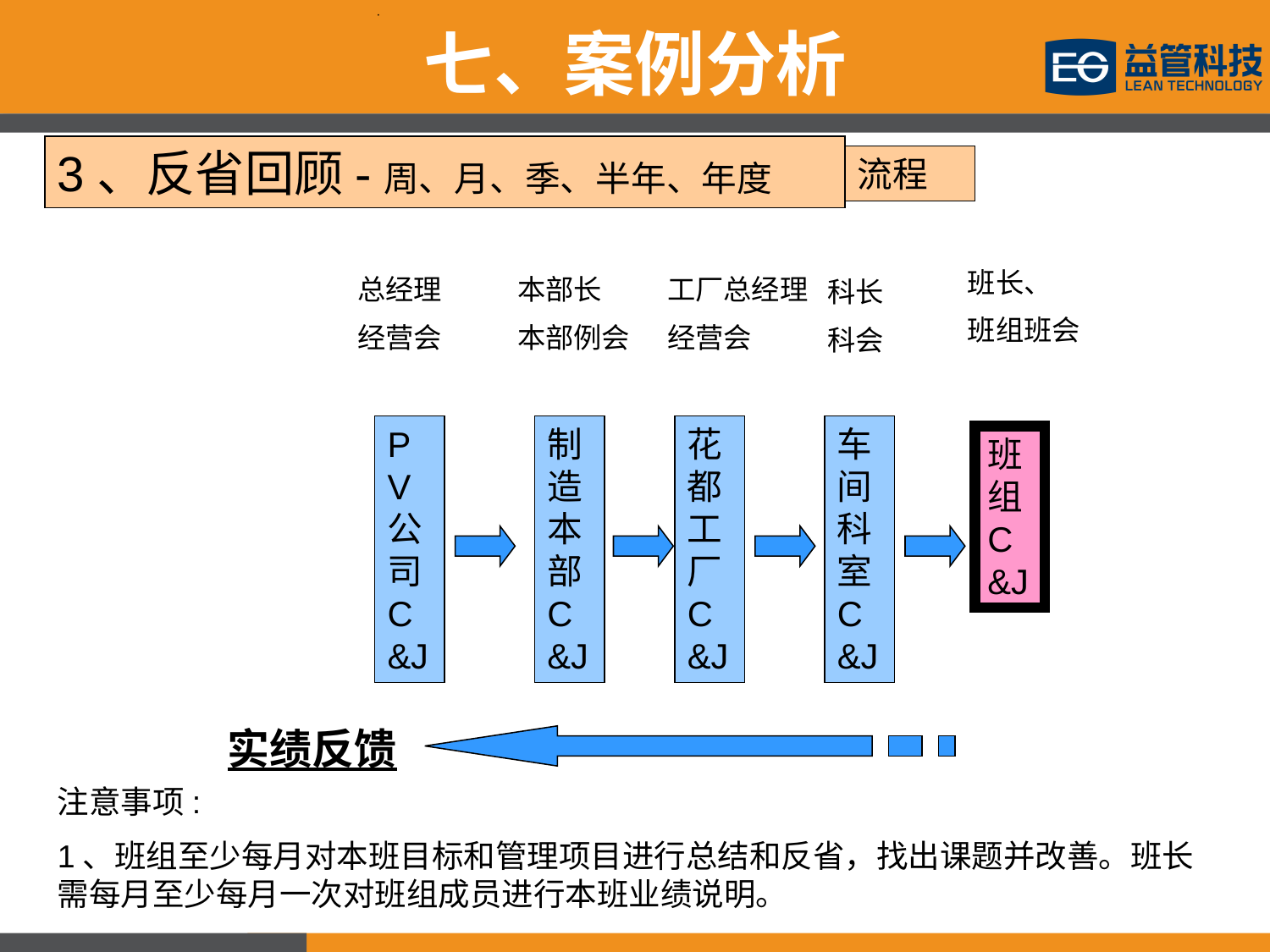

七、案例分析

3、反省回顾-周、月、季、半年、年度
流程

班长、
班组班会
总经理
经营会
本部长
本部例会
工厂总经理
经营会
科长
科会
| 目标别 |
| --- |

PV公司C&J
制造本部C&J
花都工厂C&J
车间科室C&J
班组C&J

实绩反馈

注意事项:
1、班组至少每月对本班目标和管理项目进行总结和反省，找出课题并改善。班长需每月至少每月一次对班组成员进行本班业绩说明。